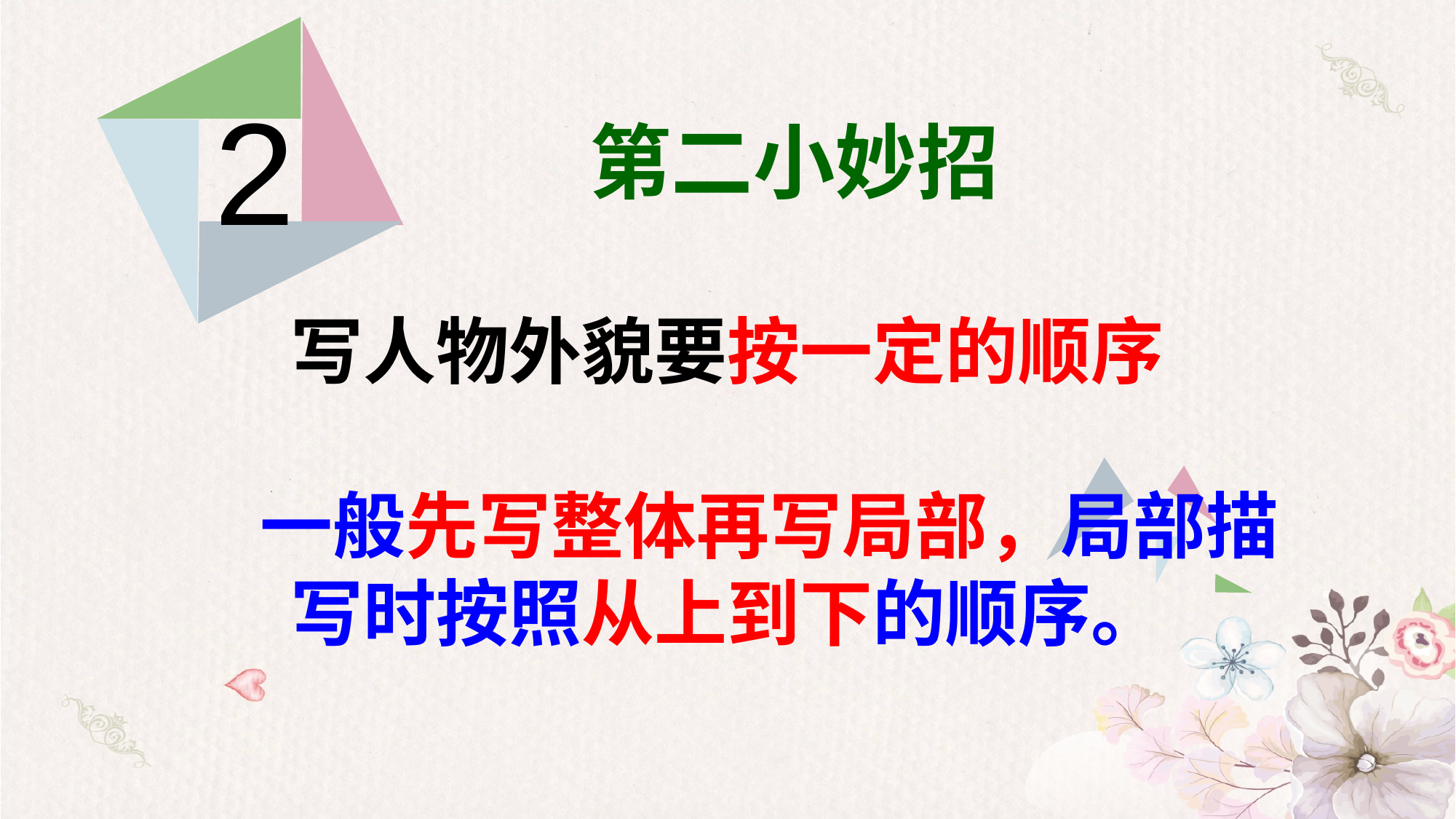

2
第二小妙招

写人物外貌要按一定的顺序

    一般先写整体再写局部，局部描写时按照从上到下的顺序。